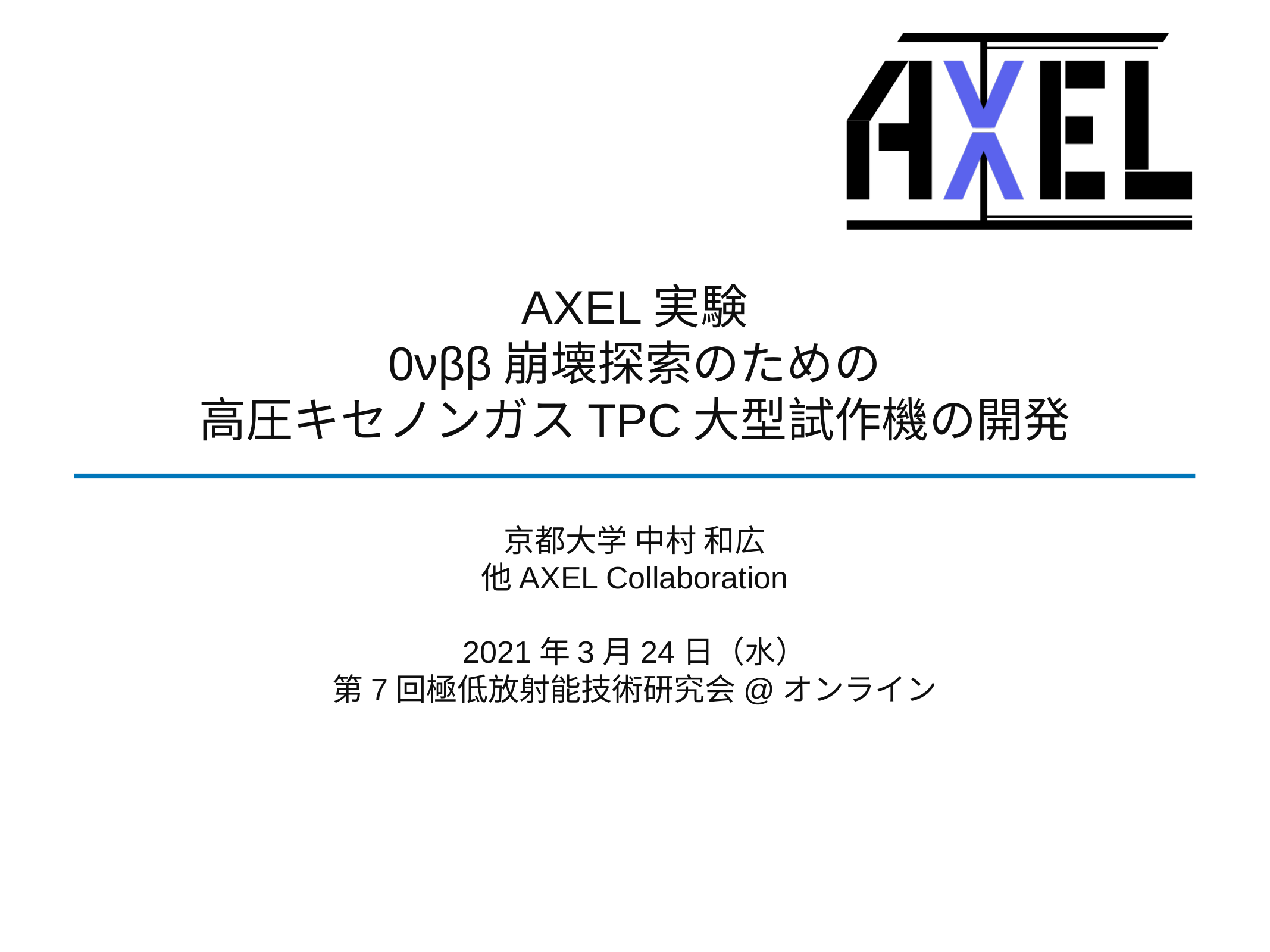

AXEL実験
0νββ崩壊探索のための
高圧キセノンガスTPC大型試作機の開発
京都大学 中村 和広
他AXEL Collaboration

2021年3月24日（水）
第7回極低放射能技術研究会@オンライン